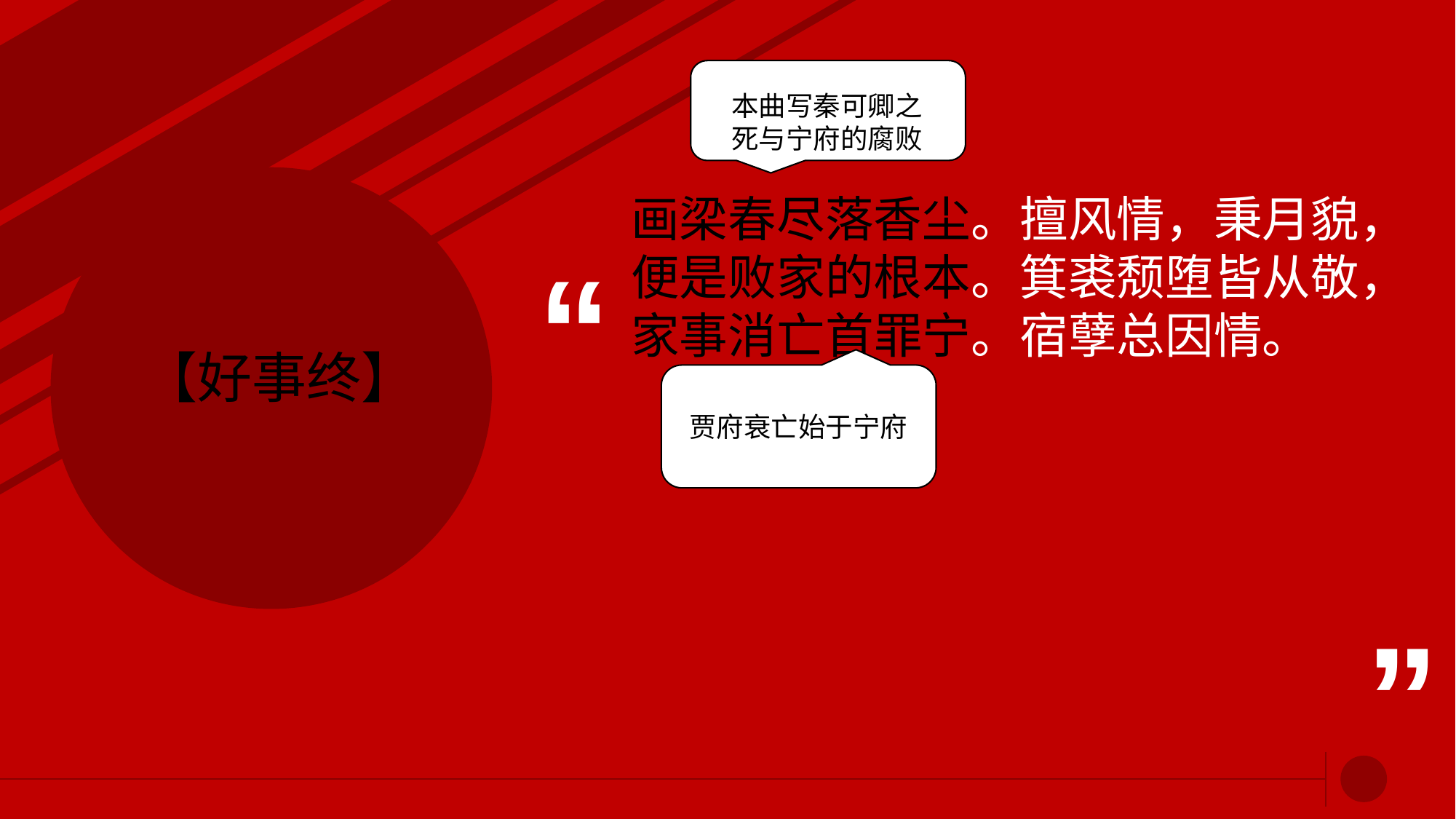

yi
本曲写秦可卿之死与宁府的腐败
# 画梁春尽落香尘。擅风情，秉月貌，便是败家的根本。箕裘颓堕皆从敬，家事消亡首罪宁。宿孽总因情。
【好事终】
yi
贾府衰亡始于宁府